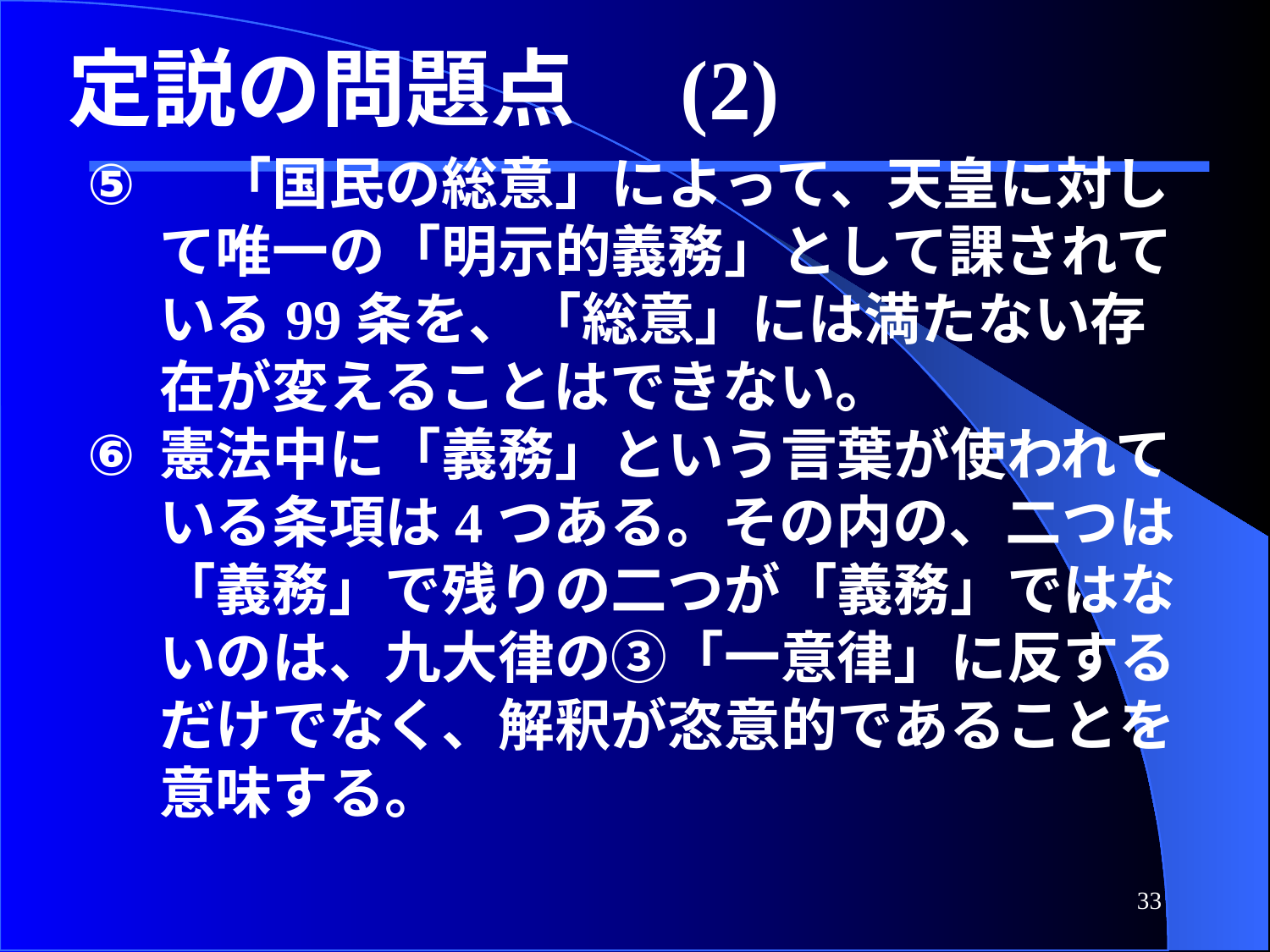

定説の問題点　(2)

　「国民の総意」によって、天皇に対して唯一の「明示的義務」として課されている99条を、「総意」には満たない存在が変えることはできない。
憲法中に「義務」という言葉が使われている条項は4つある。その内の、二つは「義務」で残りの二つが「義務」ではないのは、九大律の③「一意律」に反するだけでなく、解釈が恣意的であることを意味する。

33